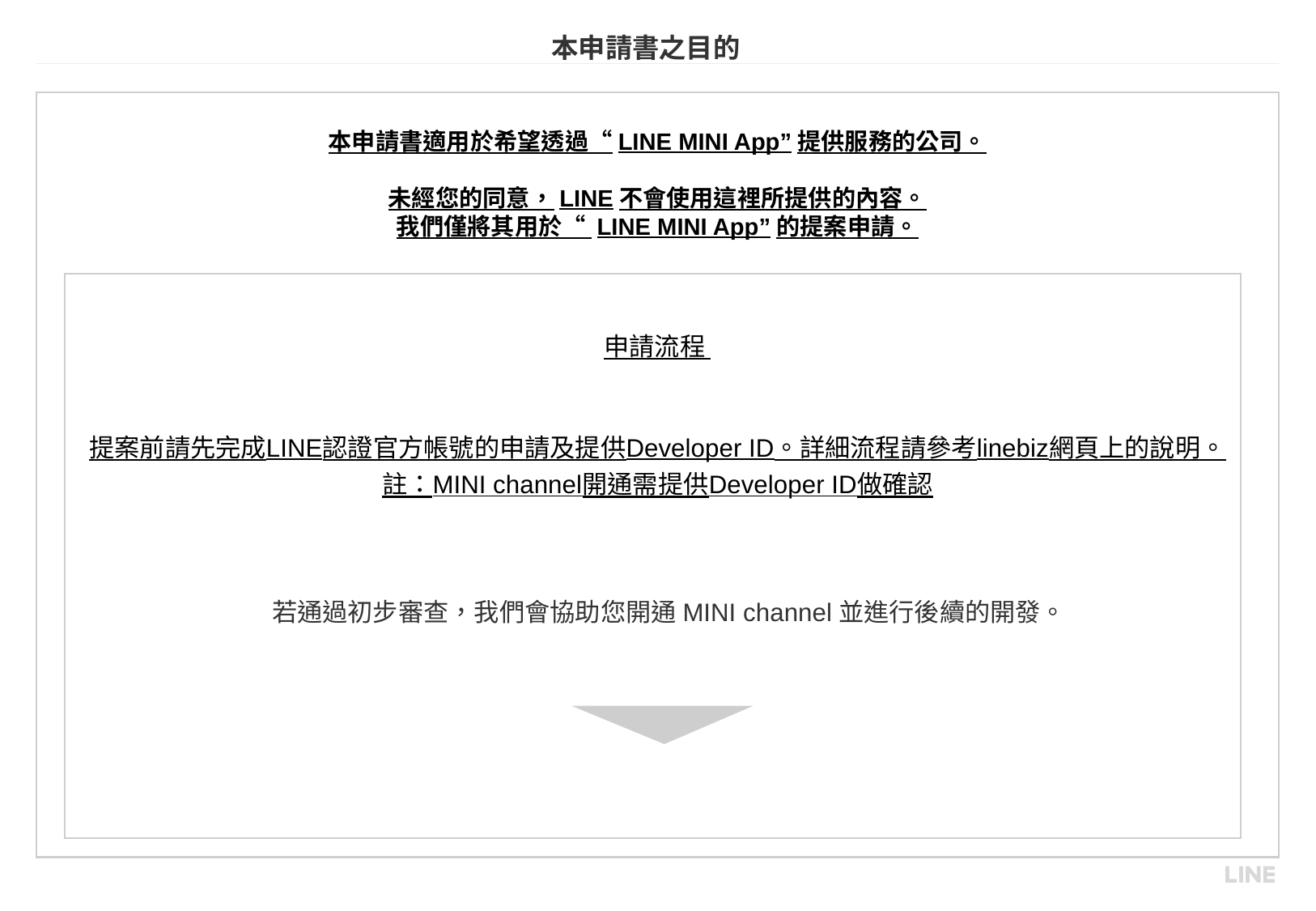

本申請書適用於希望透過“LINE MINI App”提供服務的公司。

未經您的同意，LINE不會使用這裡所提供的內容。
我們僅將其用於“ LINE MINI App”的提案申請。

申請流程

提案前請先完成LINE認證官方帳號的申請及提供Developer ID。詳細流程請參考linebiz網頁上的說明。
註：MINI channel開通需提供Developer ID做確認

   若通過初步審查，我們會協助您開通MINI channel並進行後續的開發。